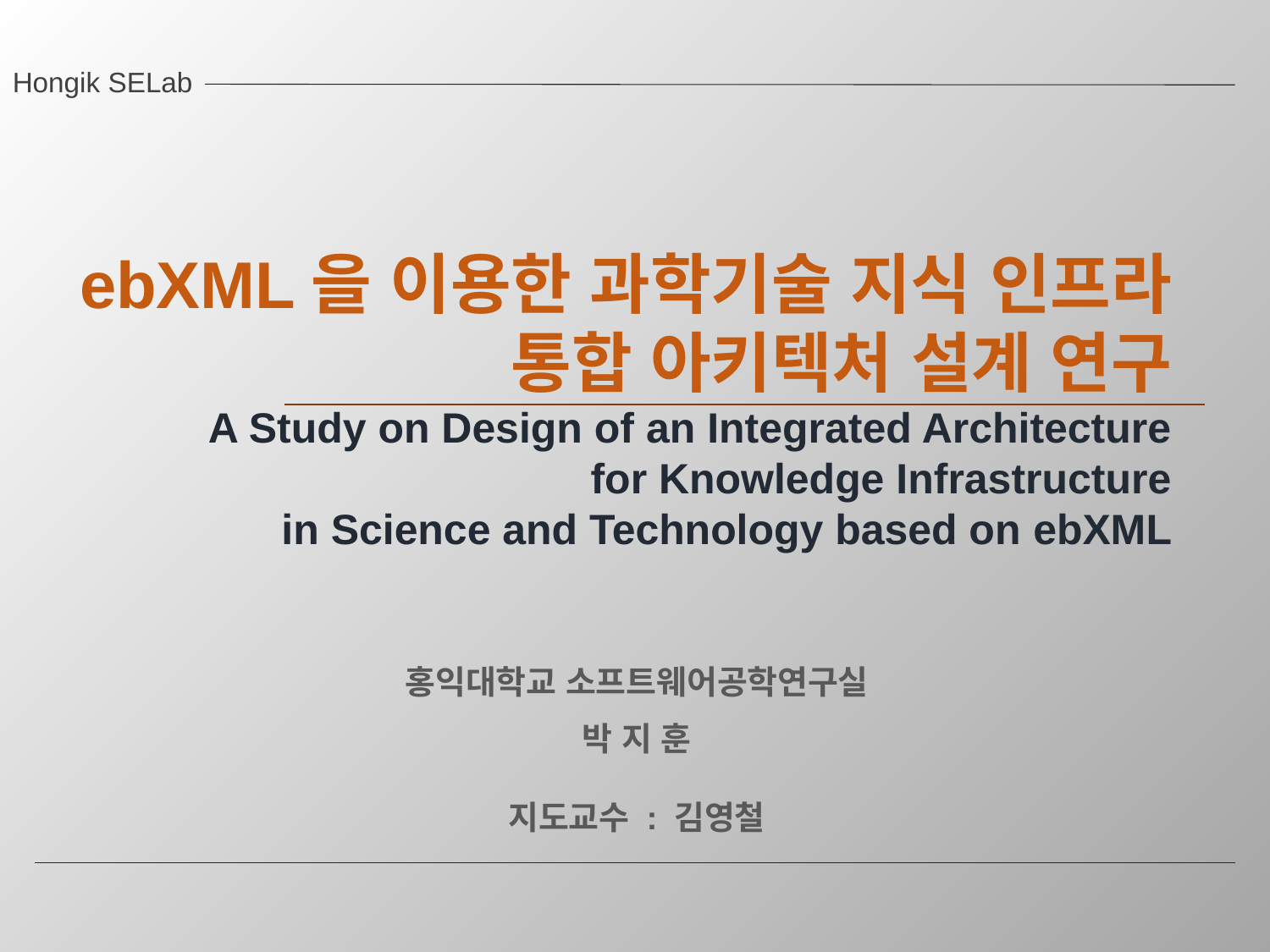

Hongik SELab
ebXML을 이용한 과학기술 지식 인프라
통합 아키텍처 설계 연구
A Study on Design of an Integrated Architecture
for Knowledge Infrastructure
in Science and Technology based on ebXML
홍익대학교 소프트웨어공학연구실
박 지 훈
지도교수 : 김영철